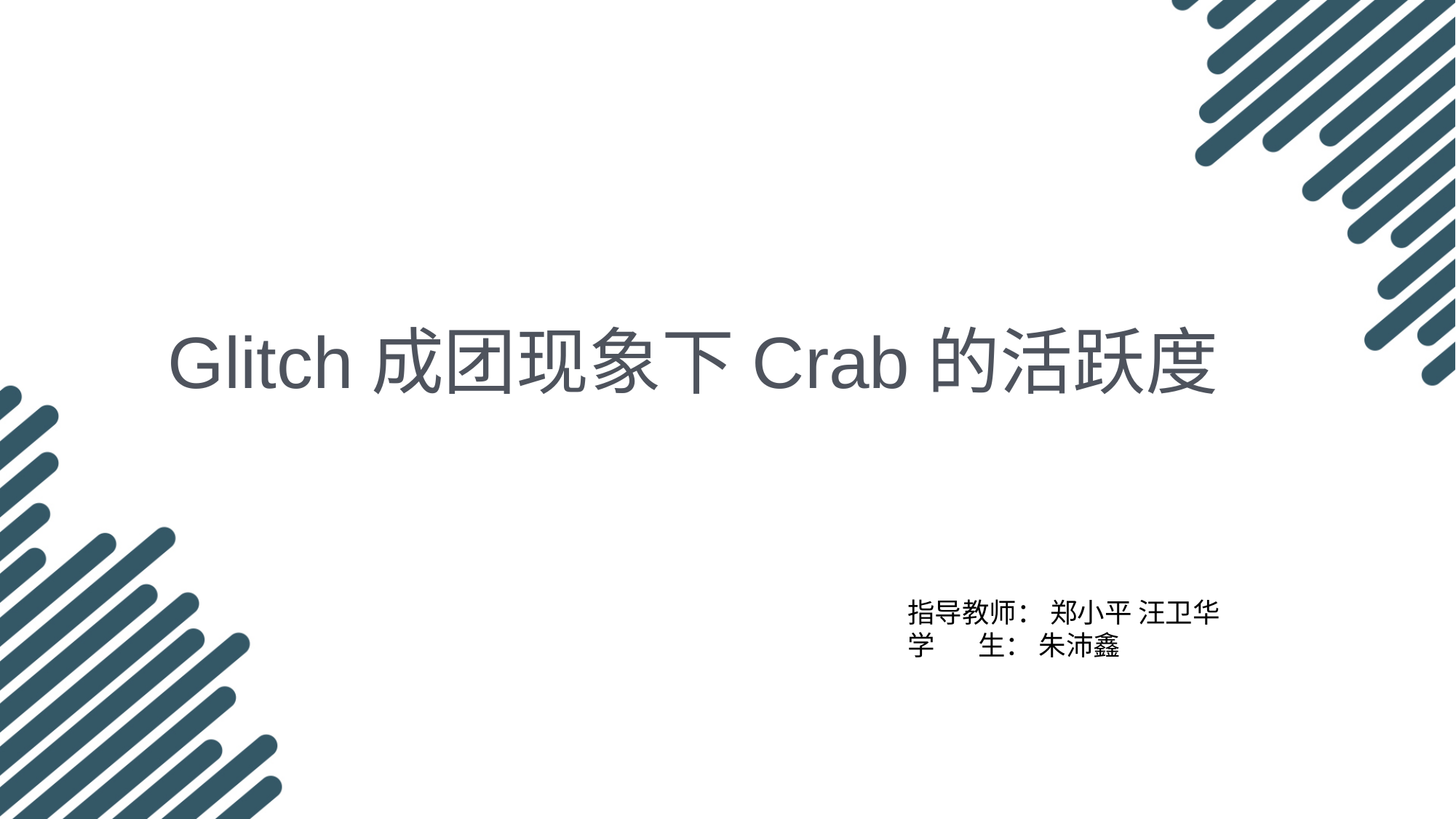

Glitch成团现象下Crab的活跃度
指导教师： 郑小平 汪卫华
学       生： 朱沛鑫